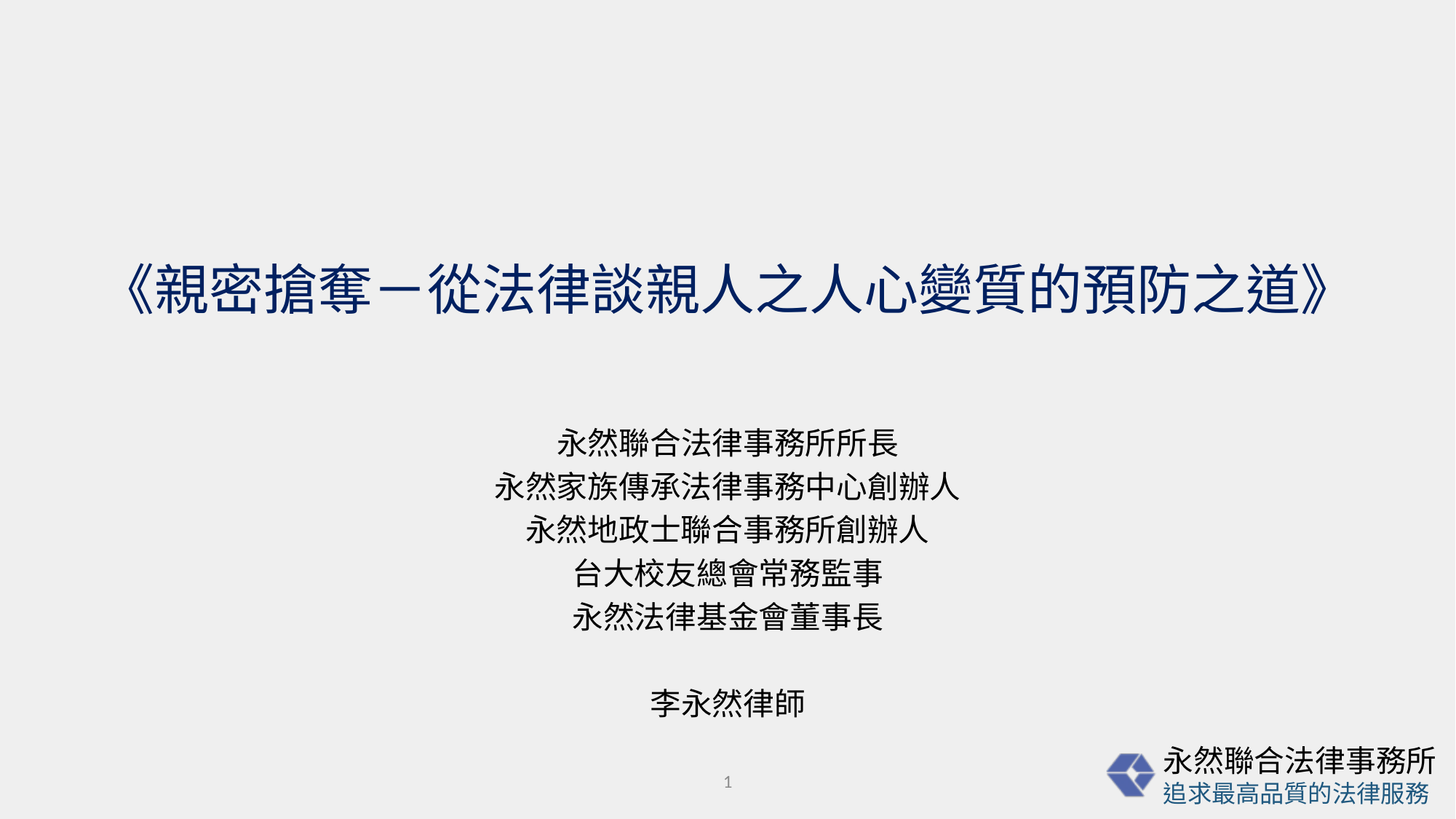

# 《親密搶奪－從法律談親人之人心變質的預防之道》
永然聯合法律事務所所長
永然家族傳承法律事務中心創辦人
永然地政士聯合事務所創辦人
台大校友總會常務監事
永然法律基金會董事長

李永然律師
1